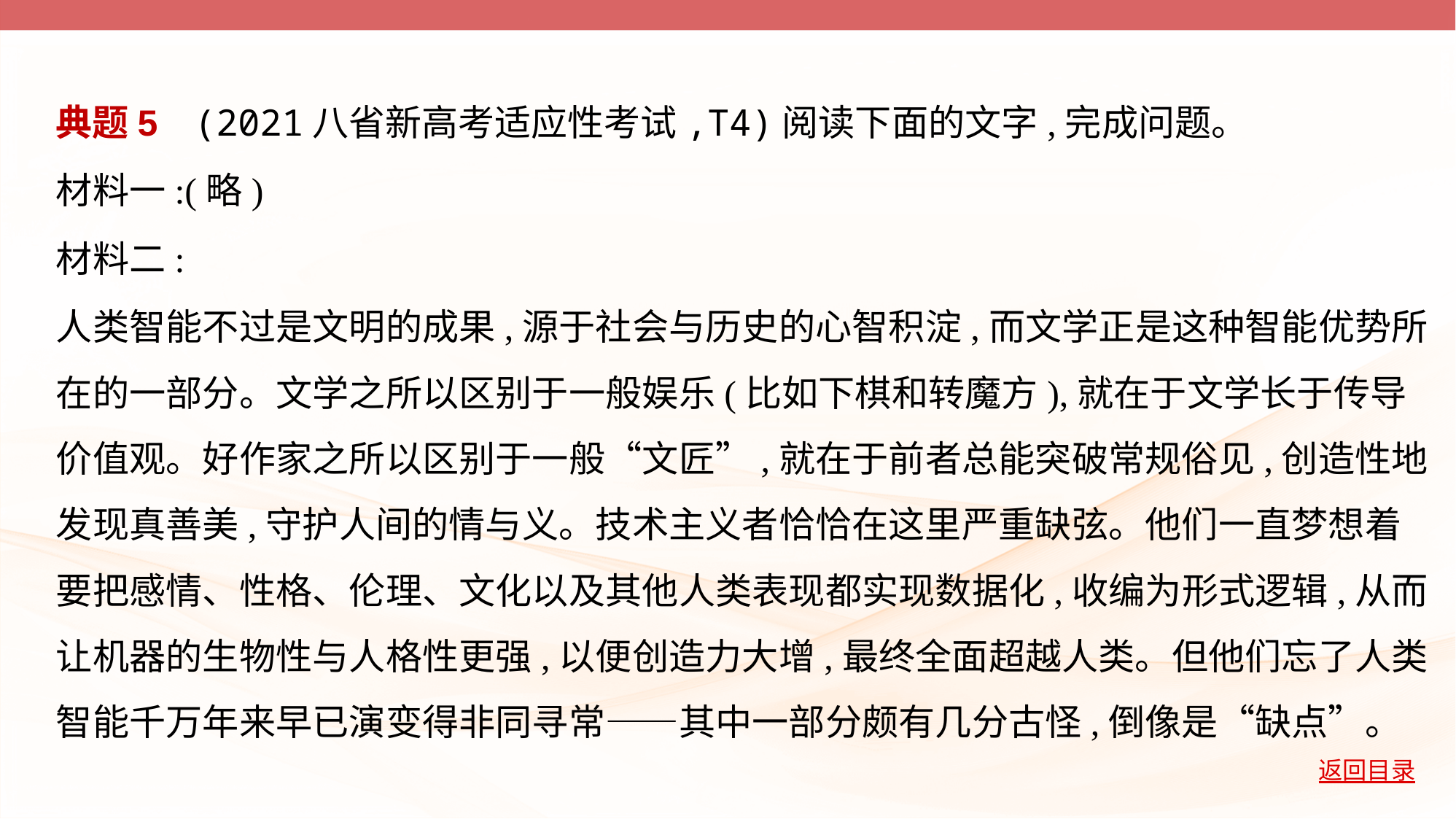

典题5    (2021八省新高考适应性考试,T4)阅读下面的文字,完成问题。
材料一:(略)
材料二:
人类智能不过是文明的成果,源于社会与历史的心智积淀,而文学正是这种智能优势所
在的一部分。文学之所以区别于一般娱乐(比如下棋和转魔方),就在于文学长于传导
价值观。好作家之所以区别于一般“文匠”,就在于前者总能突破常规俗见,创造性地
发现真善美,守护人间的情与义。技术主义者恰恰在这里严重缺弦。他们一直梦想着
要把感情、性格、伦理、文化以及其他人类表现都实现数据化,收编为形式逻辑,从而
让机器的生物性与人格性更强,以便创造力大增,最终全面超越人类。但他们忘了人类
智能千万年来早已演变得非同寻常——其中一部分颇有几分古怪,倒像是“缺点”。